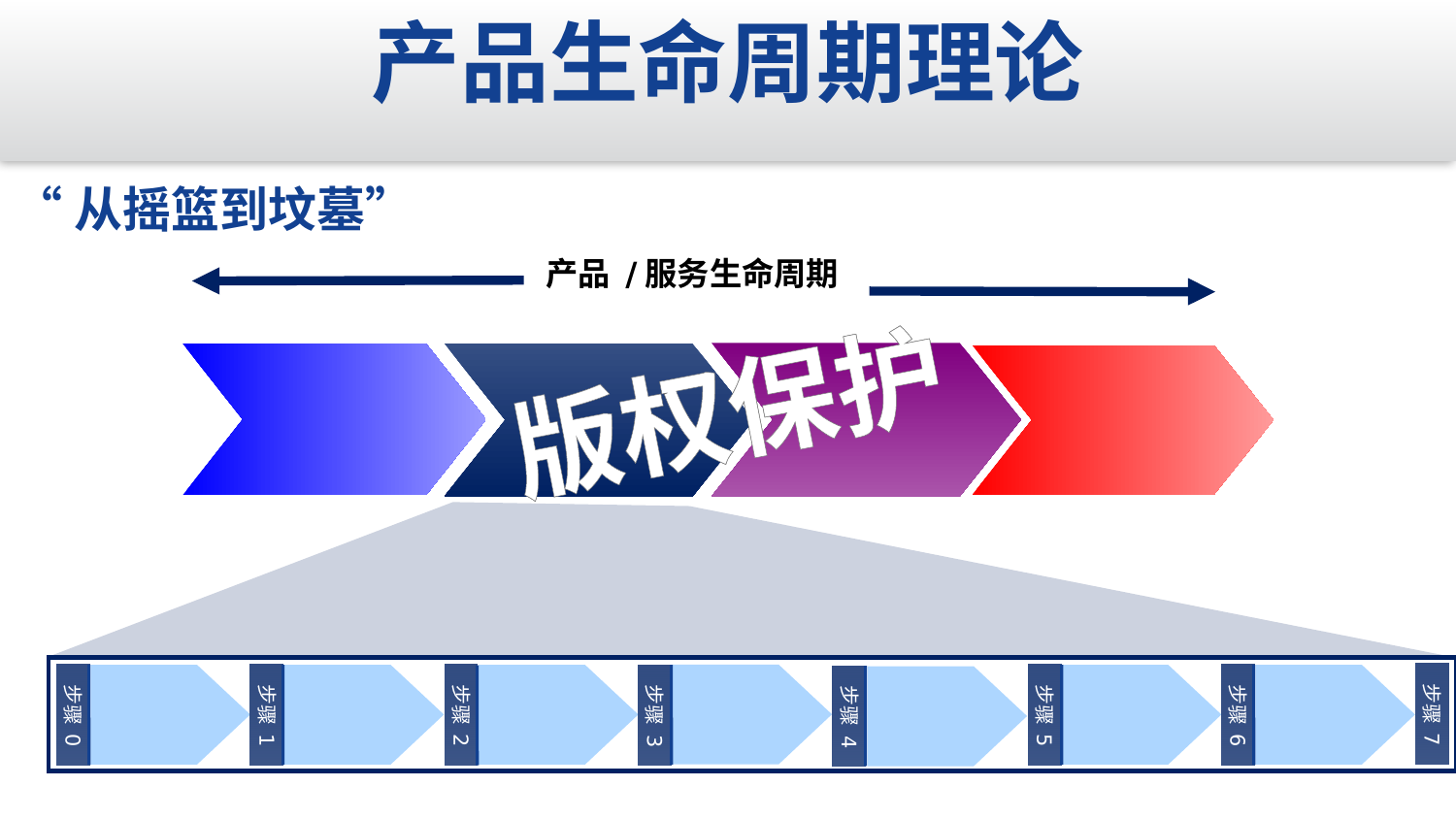

产品生命周期理论

“从摇篮到坟墓”
产品 /服务生命周期

版权保护

步骤 7

步骤 0

步骤 1

步骤 2

步骤 3

步骤 5

步骤 6

步骤 4